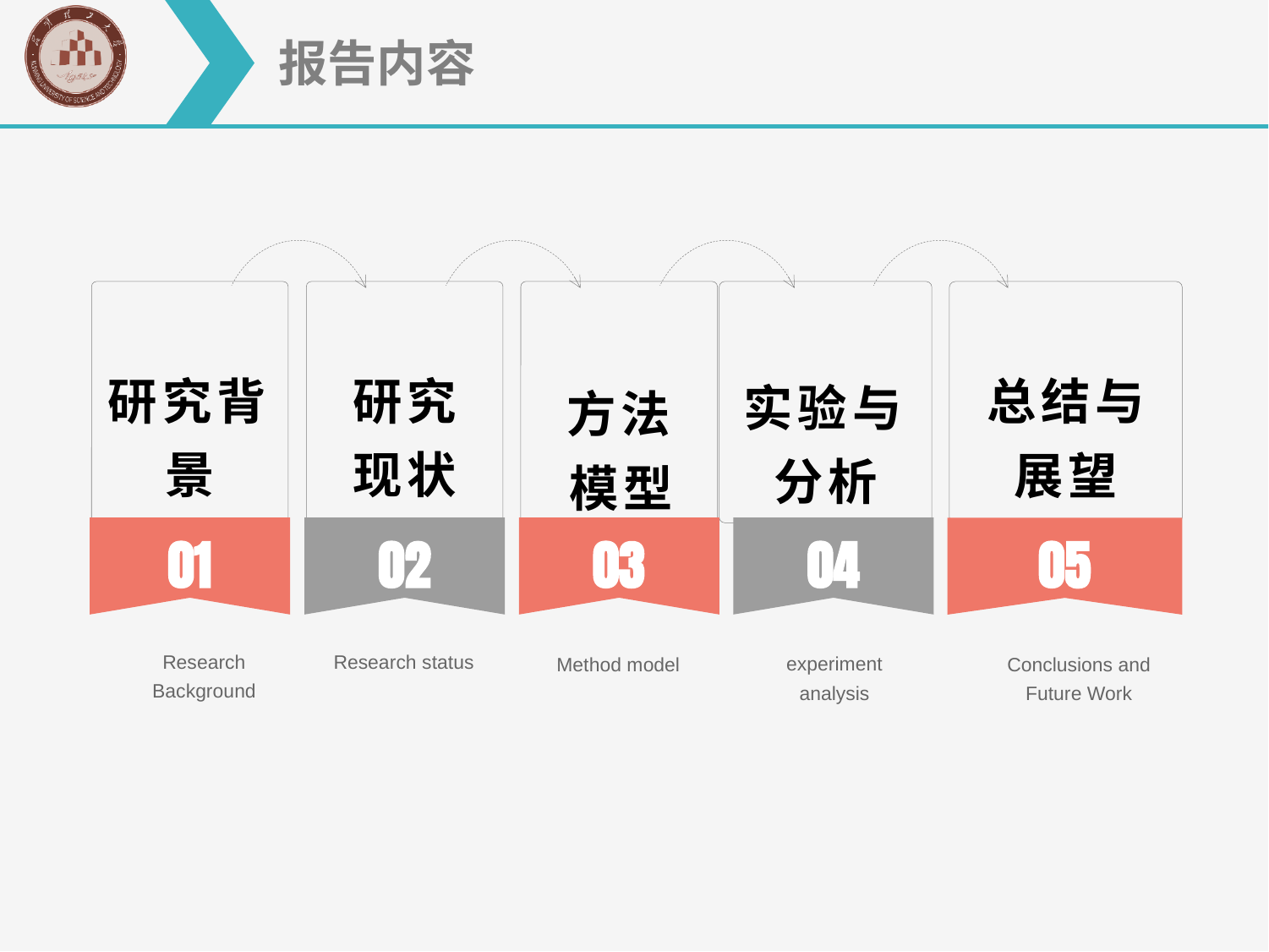

报告内容

总结与
展望

研究背景

研究
现状

实验与分析
方法模型
01
02
03
04
05
Research Background
Research status
Method model
experiment analysis
Conclusions and Future Work